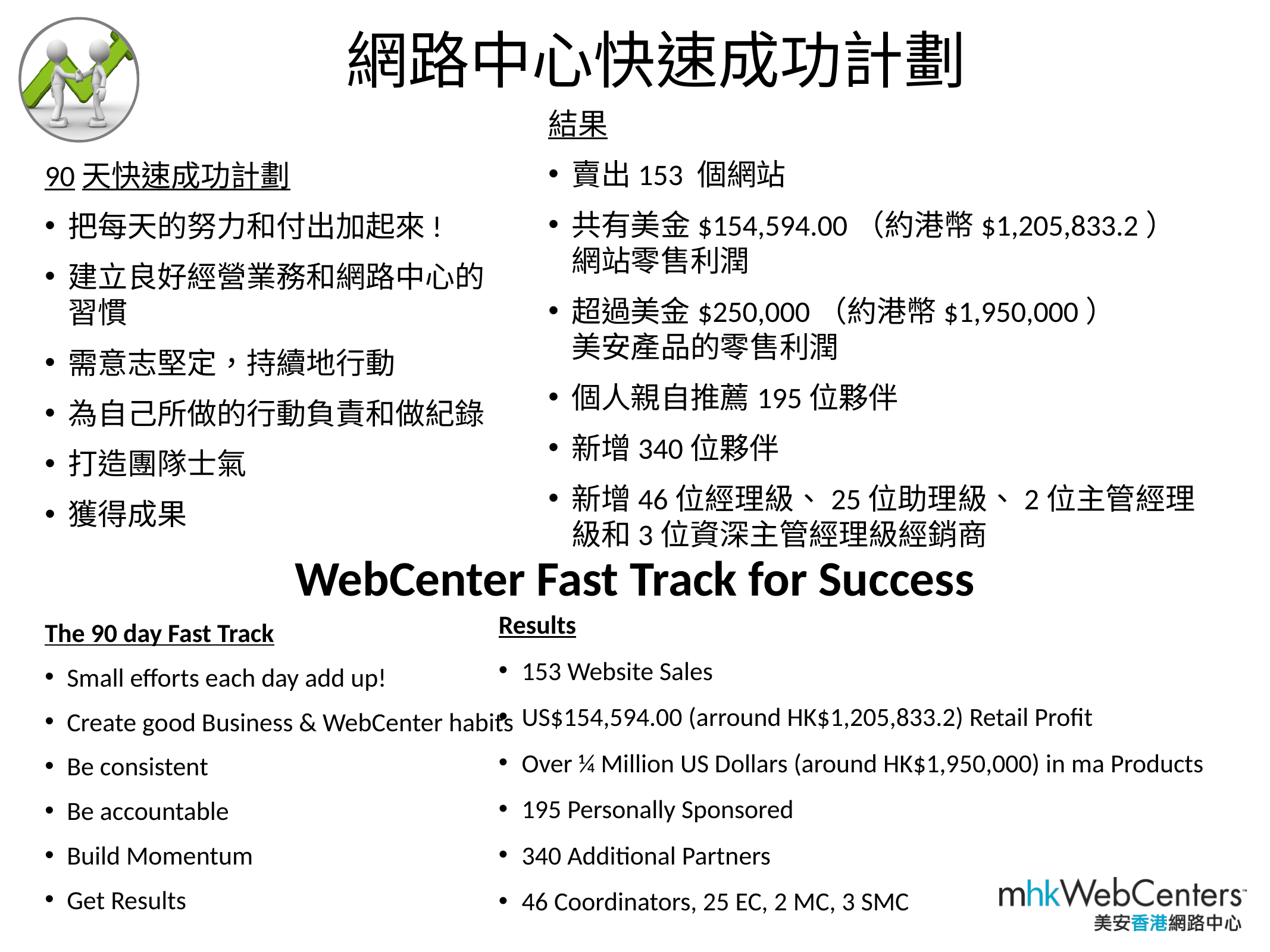

網路中心快速成功計劃

結果
賣出153 個網站
共有美金$154,594.00（約港幣$1,205,833.2）
網站零售利潤
超過美金$250,000（約港幣$1,950,000）
美安產品的零售利潤
個人親自推薦195位夥伴
新增340位夥伴
新增46位經理級、25位助理級、2位主管經理級和3位資深主管經理級經銷商
90天快速成功計劃
把每天的努力和付出加起來!
建立良好經營業務和網路中心的習慣
需意志堅定，持續地行動
為自己所做的行動負責和做紀錄
打造團隊士氣
獲得成果
# WebCenter Fast Track for Success
Results
153 Website Sales
US$154,594.00 (arround HK$1,205,833.2) Retail Profit
Over ¼ Million US Dollars (around HK$1,950,000) in ma Products
195 Personally Sponsored
340 Additional Partners
46 Coordinators, 25 EC, 2 MC, 3 SMC
The 90 day Fast Track
Small efforts each day add up!
Create good Business & WebCenter habits
Be consistent
Be accountable
Build Momentum
Get Results